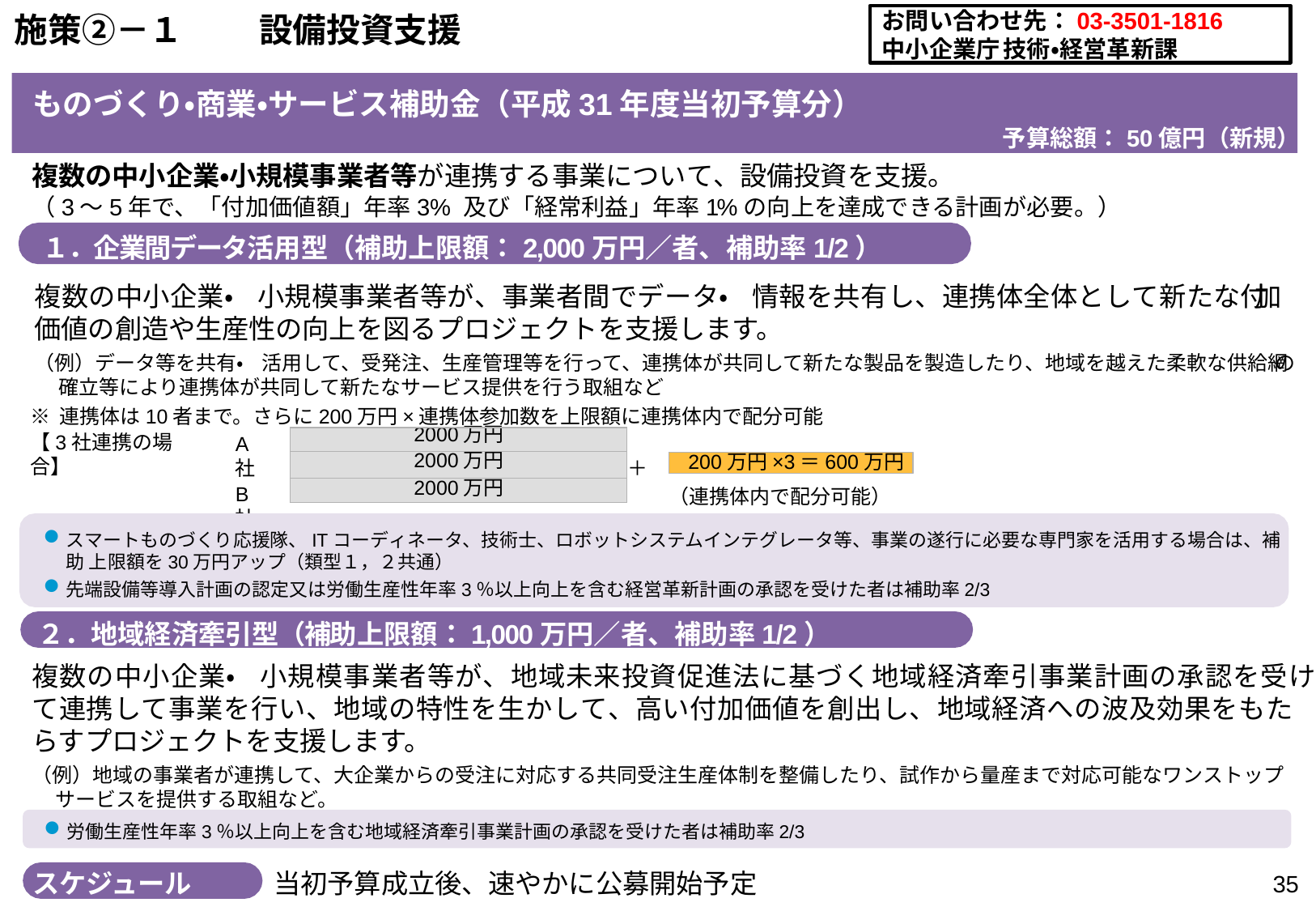

お問い合わせ先：03-3501-1816  中小企業庁	技術・経営革新課
# 施策②－１	設備投資支援

ものづくり・商業・サービス補助金（平成31年度当初予算分）
予算総額：50億円（新規）
複数の中小企業・小規模事業者等が連携する事業について、設備投資を支援。
（3～5年で、「付加価値額」年率3% 及び「経常利益」年率1%の向上を達成できる計画が必要。）
１．企業間データ活用型（補助上限額：2,000万円／者、補助率1/2）
複数の中小企業・小規模事業者等が、事業者間でデータ・情報を共有し、連携体全体として新たな付 加価値の創造や生産性の向上を図るプロジェクトを支援します。
（例）データ等を共有・活用して、受発注、生産管理等を行って、連携体が共同して新たな製品を製造したり、地域を越えた柔軟な供給網 の確立等により連携体が共同して新たなサービス提供を行う取組など
※ 連携体は10者まで。さらに200万円×連携体参加数を上限額に連携体内で配分可能

| 2000万円 |
| --- |
| 2000万円 |
| 2000万円 |
A社
B社
C社
【3社連携の場合】
200万円×3＝600万円
＋
（連携体内で配分可能）

スマートものづくり応援隊、ITコーディネータ、技術士、ロボットシステムインテグレータ等、事業の遂行に必要な専門家を活用する場合は、補助 上限額を30万円アップ（類型１，２共通）
先端設備等導入計画の認定又は労働生産性年率3％以上向上を含む経営革新計画の承認を受けた者は補助率2/3
２．地域経済牽引型（補助上限額：1,000万円／者、補助率1/2）
複数の中小企業・小規模事業者等が、地域未来投資促進法に基づく地域経済牽引事業計画の承認を受け て連携して事業を行い、地域の特性を生かして、高い付加価値を創出し、地域経済への波及効果をもた らすプロジェクトを支援します。
（例）地域の事業者が連携して、大企業からの受注に対応する共同受注生産体制を整備したり、試作から量産まで対応可能なワンストップ サービスを提供する取組など。
労働生産性年率3％以上向上を含む地域経済牽引事業計画の承認を受けた者は補助率2/3

当初予算成立後、速やかに公募開始予定
スケジュール
35